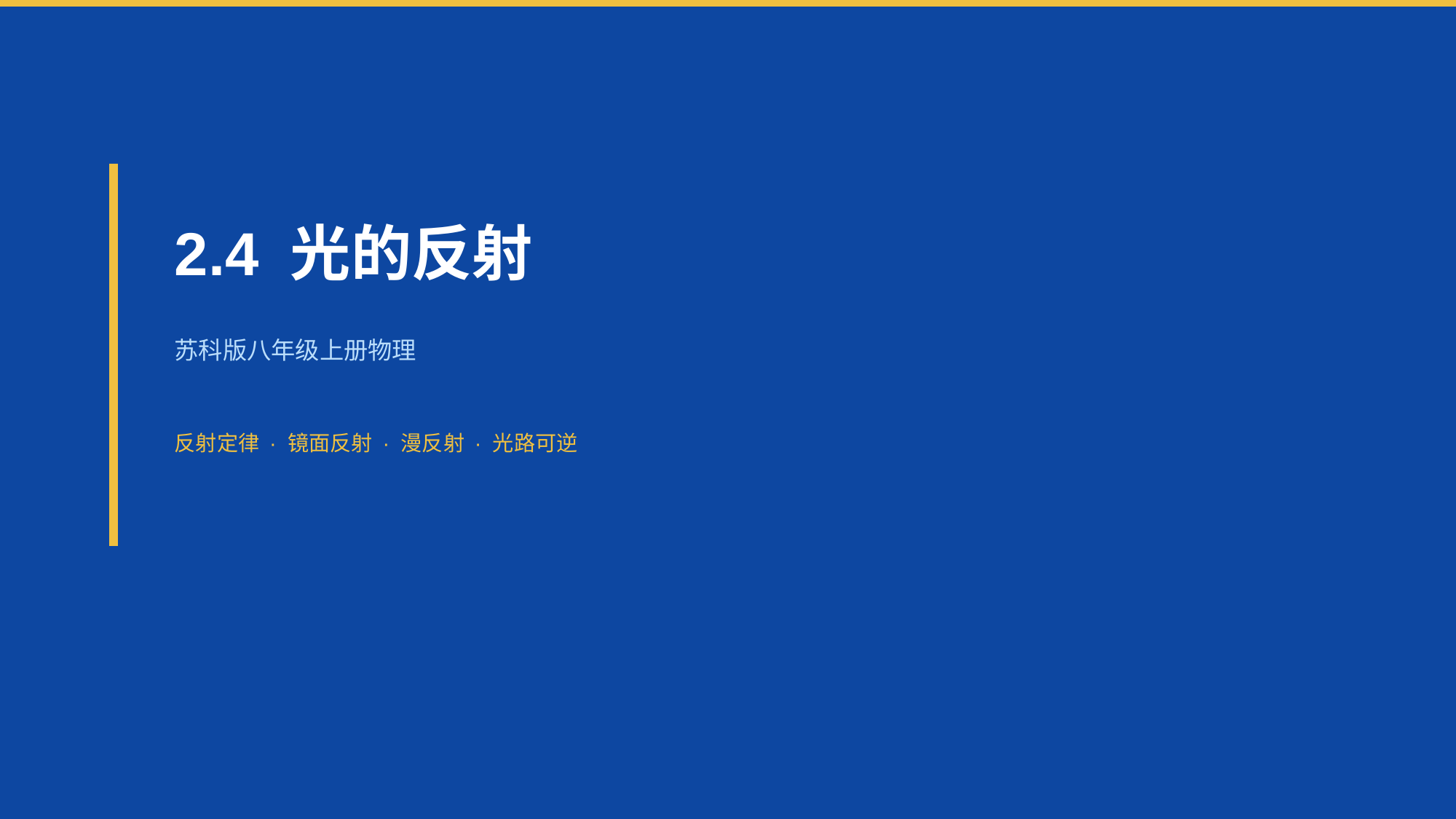

2.4 光的反射
苏科版八年级上册物理
反射定律 · 镜面反射 · 漫反射 · 光路可逆